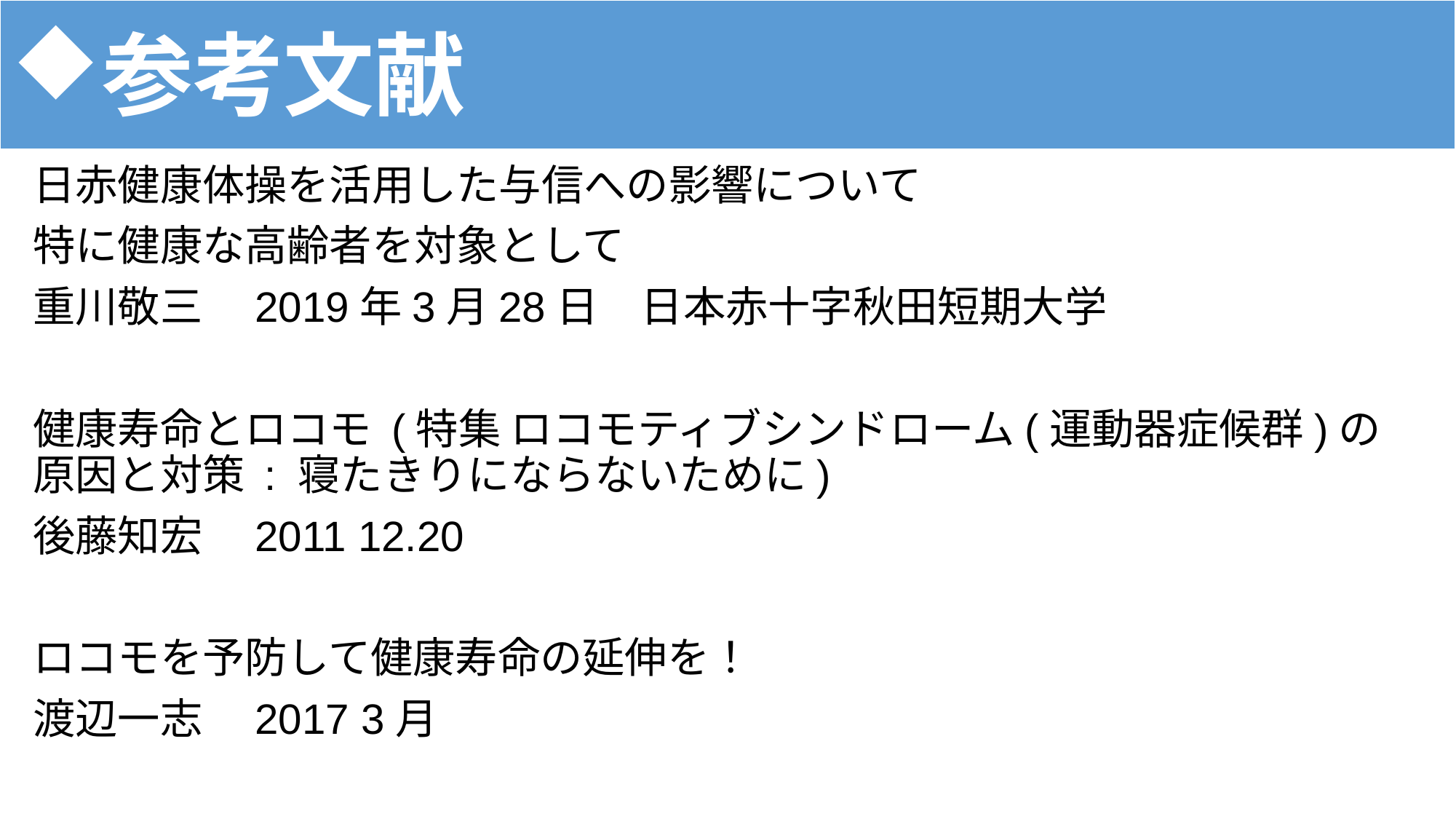

# 参考文献
日赤健康体操を活用した与信への影響について
特に健康な高齢者を対象として
重川敬三　2019年3月28日　日本赤十字秋田短期大学

健康寿命とロコモ (特集 ロコモティブシンドローム(運動器症候群)の原因と対策 : 寝たきりにならないために)
後藤知宏　2011 12.20

ロコモを予防して健康寿命の延伸を！
渡辺一志　2017 3月